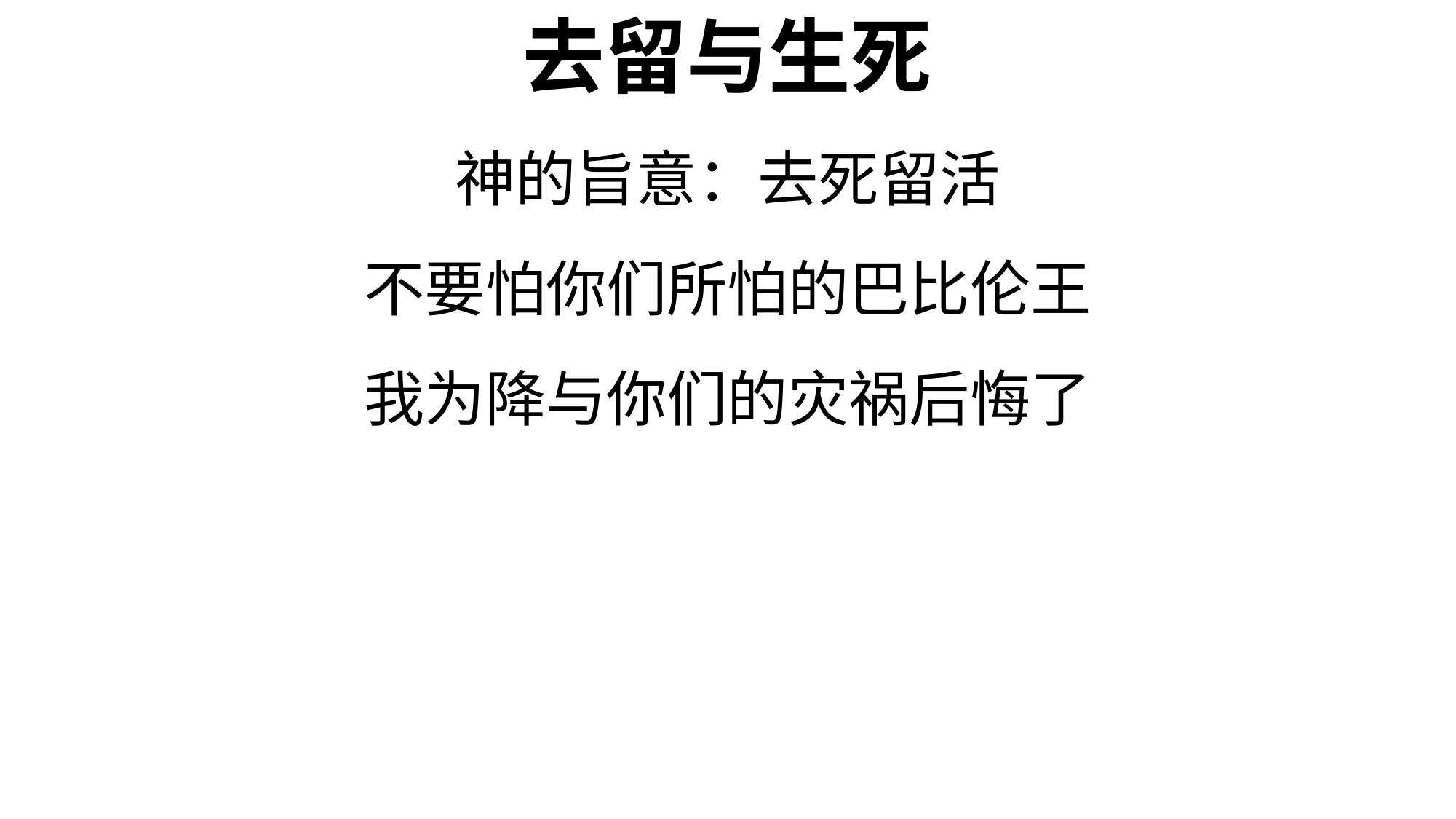

去留与生死
神的旨意：去死留活
不要怕你们所怕的巴比伦王
我为降与你们的灾祸后悔了